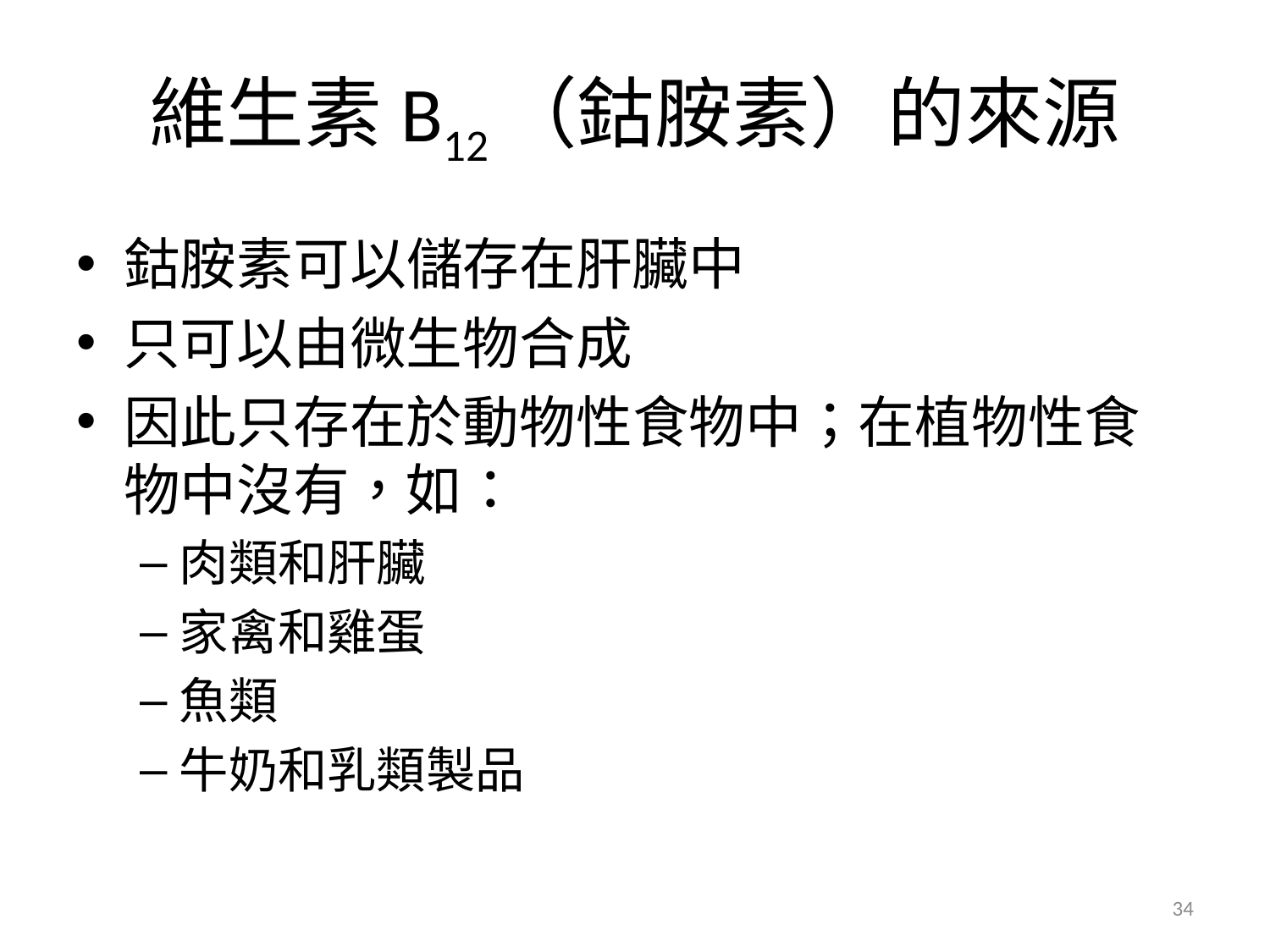

# 維生素B12（鈷胺素）的來源
鈷胺素可以儲存在肝臟中
只可以由微生物合成
因此只存在於動物性食物中；在植物性食物中沒有，如：
肉類和肝臟
家禽和雞蛋
魚類
牛奶和乳類製品

34